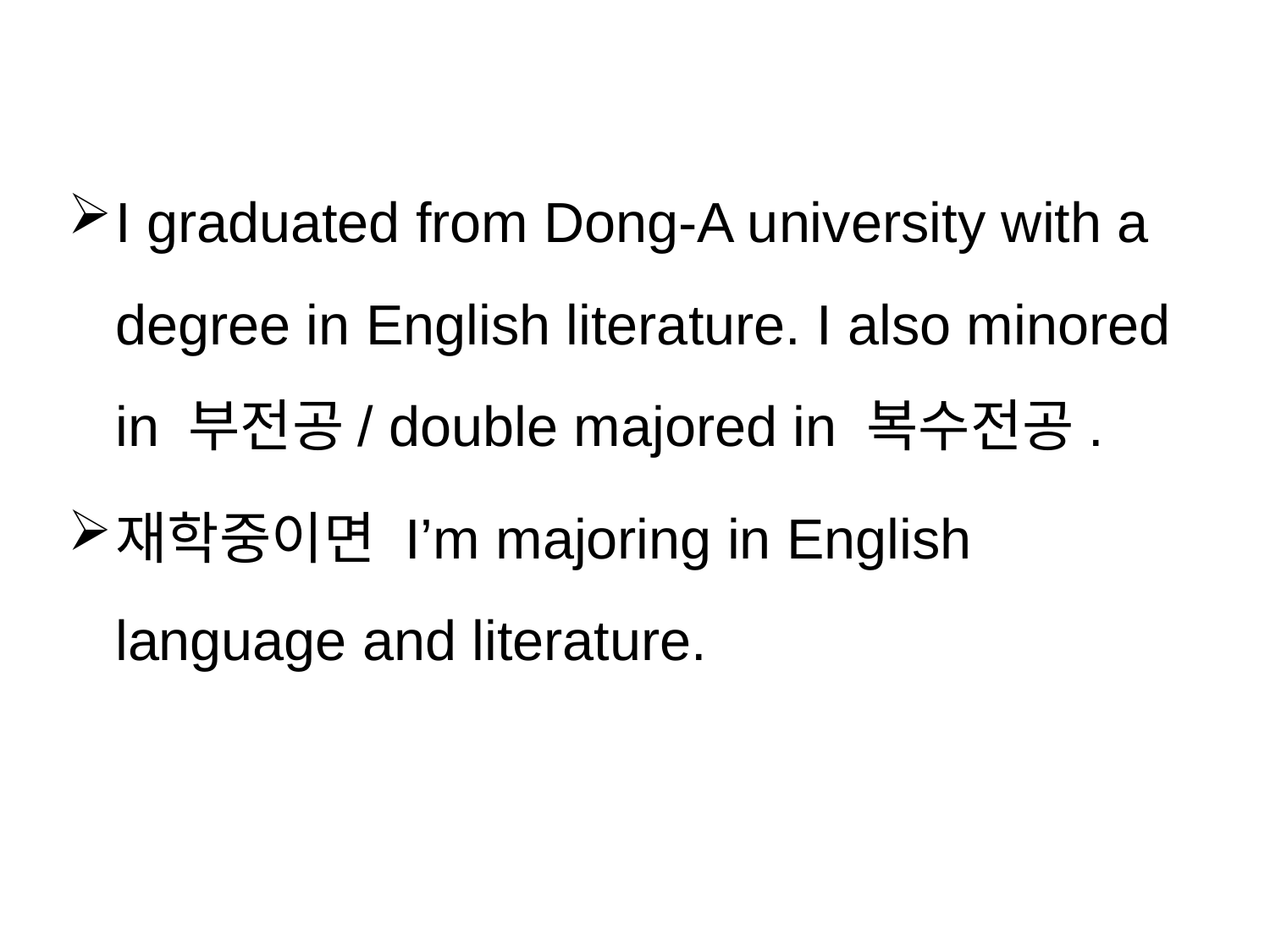

I graduated from Dong-A university with a degree in English literature. I also minored in 부전공/ double majored in 복수전공.
재학중이면 I’m majoring in English language and literature.